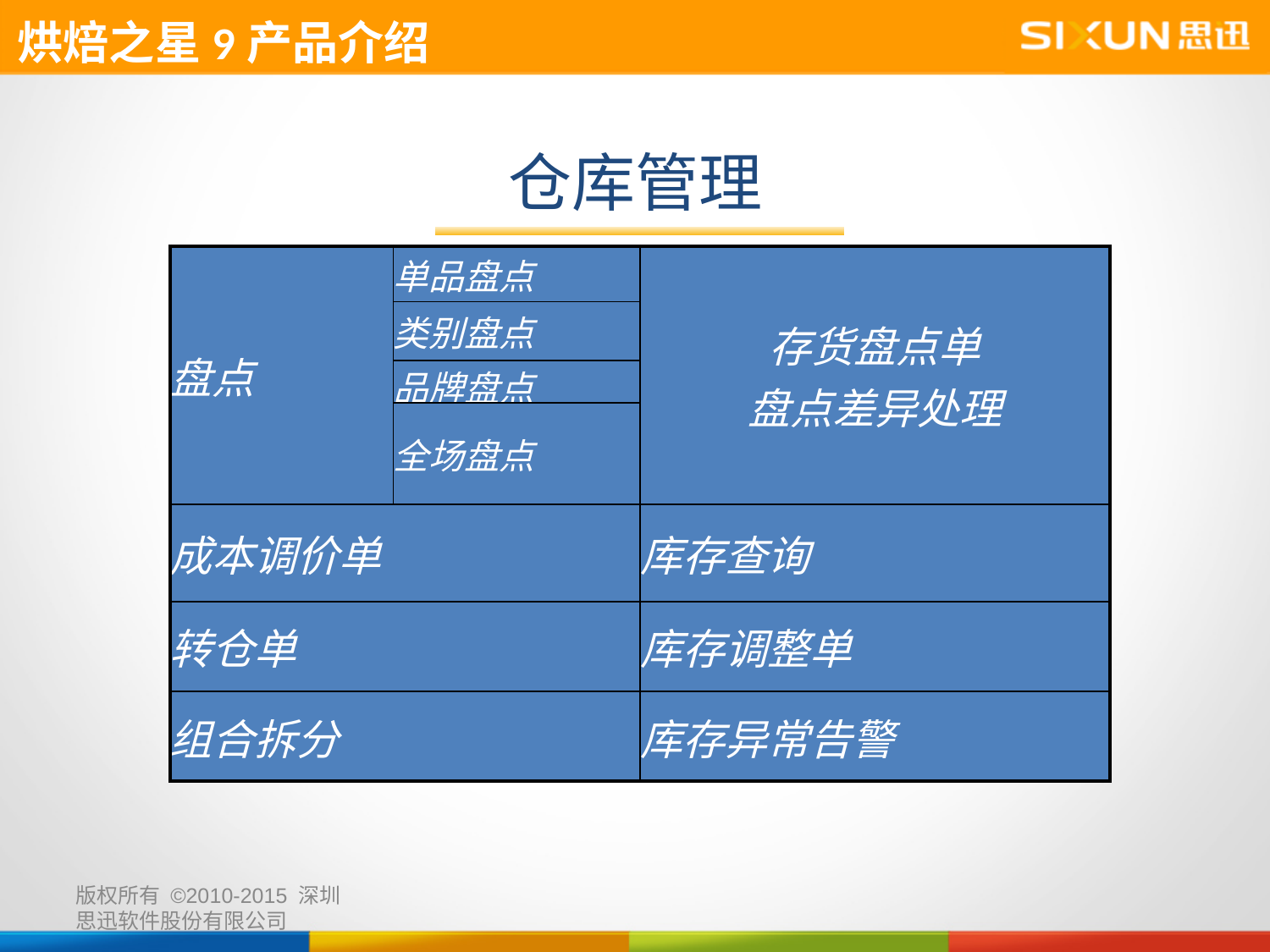

烘焙之星9产品介绍
仓库管理

| 盘点 | 单品盘点 | 存货盘点单 盘点差异处理 |
| --- | --- | --- |
|  | 类别盘点 |  |
|  | 品牌盘点 |  |
|  | 全场盘点 |  |
| 成本调价单 |  | 库存查询 |
| 转仓单 |  | 库存调整单 |
| 组合拆分 |  | 库存异常告警 |
版权所有 ©2010-2015 深圳思迅软件股份有限公司